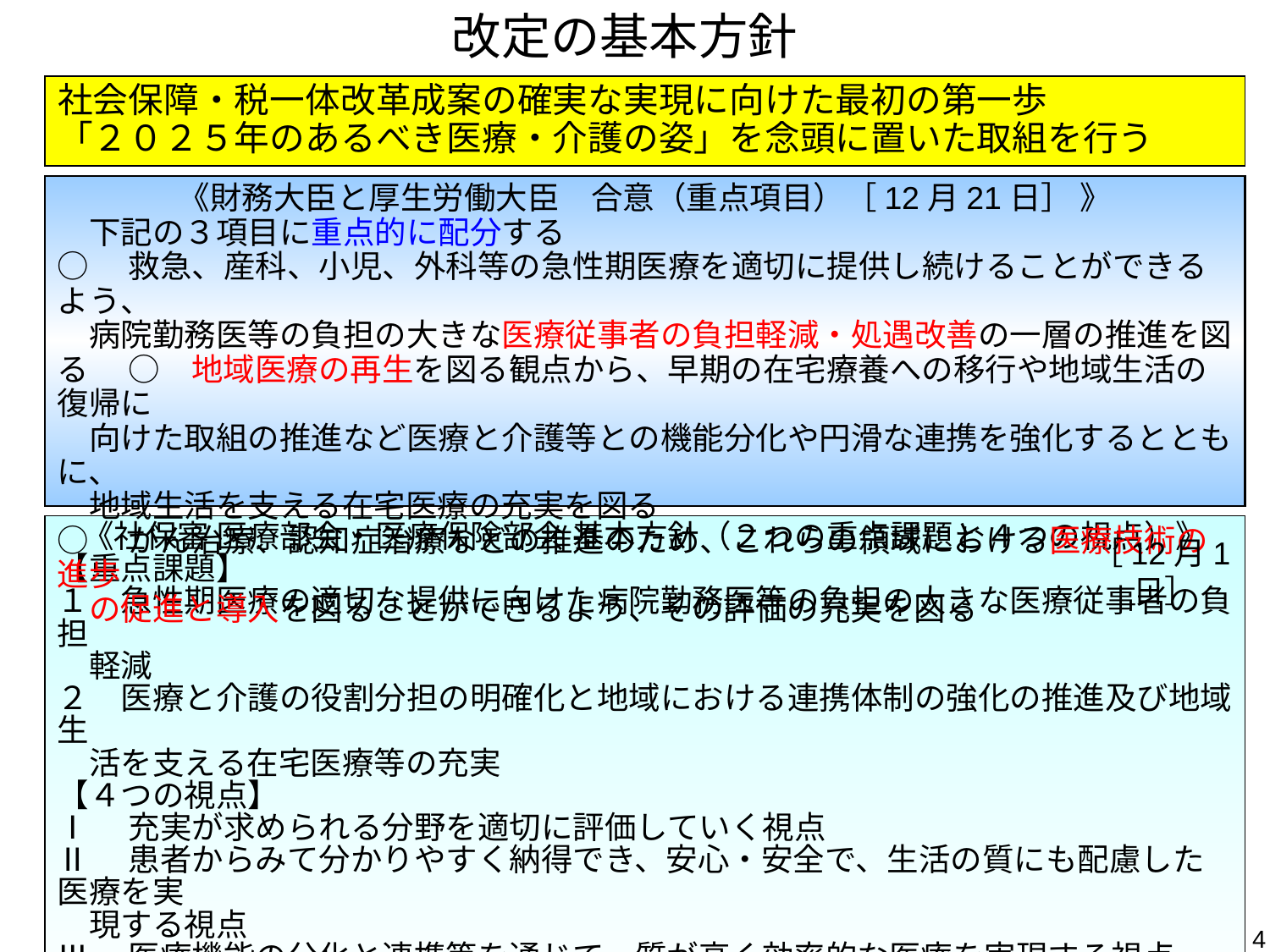

# 改定の基本方針
社会保障・税一体改革成案の確実な実現に向けた最初の第一歩
「２０２５年のあるべき医療・介護の姿」を念頭に置いた取組を行う
《財務大臣と厚生労働大臣　合意（重点項目）［12月21日］ 》
　下記の３項目に重点的に配分する
○　救急、産科、小児、外科等の急性期医療を適切に提供し続けることができるよう、
　病院勤務医等の負担の大きな医療従事者の負担軽減・処遇改善の一層の推進を図る 　○　地域医療の再生を図る観点から、早期の在宅療養への移行や地域生活の復帰に
　向けた取組の推進など医療と介護等との機能分化や円滑な連携を強化するとともに、
　地域生活を支える在宅医療の充実を図る
○　がん治療、認知症治療などの推進のため、これらの領域における医療技術の進歩
　の促進と導入を図ることができるよう、その評価の充実を図る
《社保審 医療部会・医療保険部会 基本方針（２つの重点課題と４つの視点）》
【重点課題】
１　急性期医療の適切な提供に向けた病院勤務医等の負担の大きな医療従事者の負担
　軽減
２　医療と介護の役割分担の明確化と地域における連携体制の強化の推進及び地域生
　活を支える在宅医療等の充実
【４つの視点】
Ⅰ　充実が求められる分野を適切に評価していく視点
Ⅱ　患者からみて分かりやすく納得でき、安心・安全で、生活の質にも配慮した医療を実
　現する視点
Ⅲ　医療機能の分化と連携等を通じて、質が高く効率的な医療を実現する視点
Ⅳ　効率化余地があると思われる領域を適正化する視点
［12月1日］
4